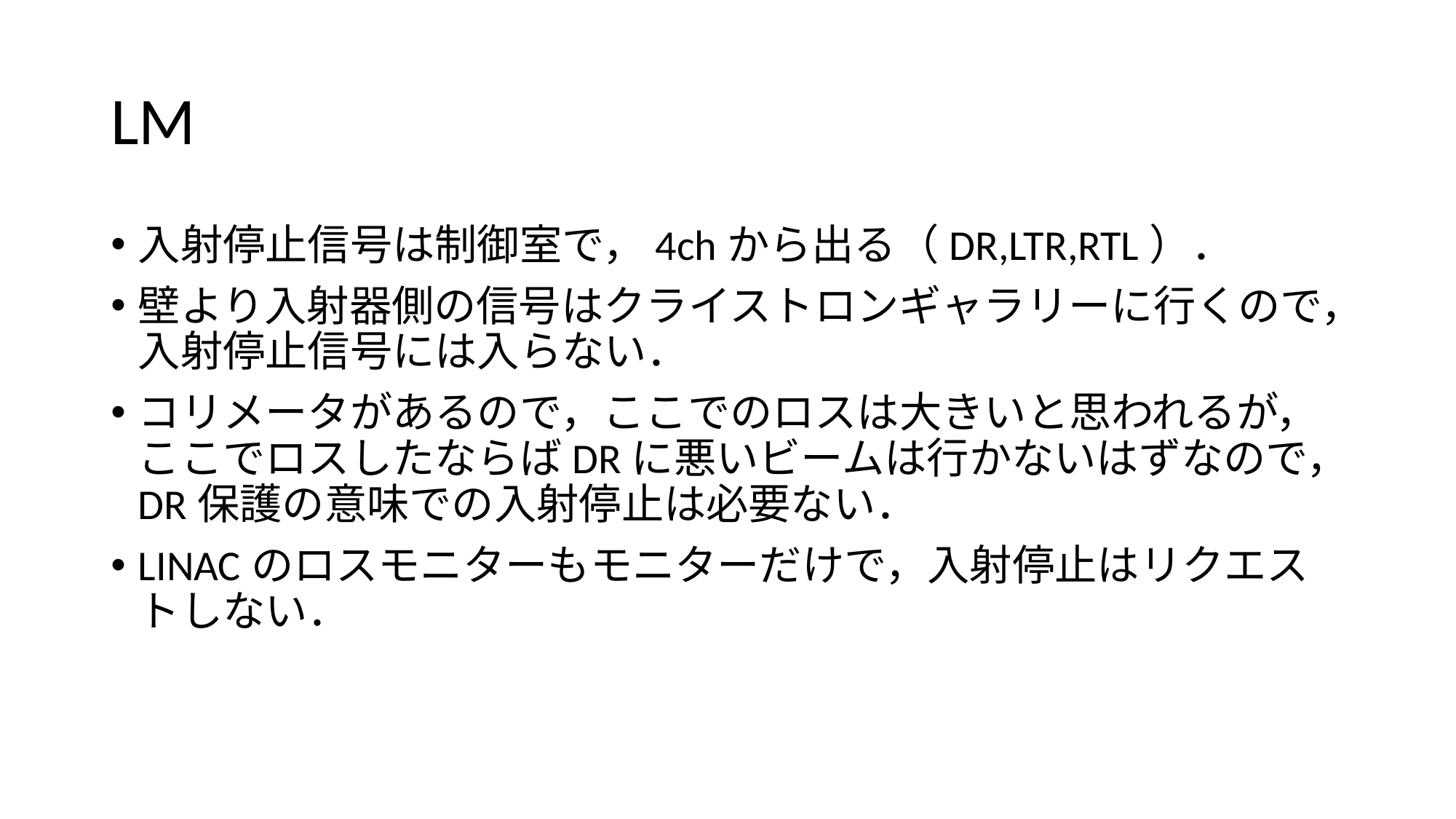

# LM
入射停止信号は制御室で，4chから出る（DR,LTR,RTL）．
壁より入射器側の信号はクライストロンギャラリーに行くので，入射停止信号には入らない．
コリメータがあるので，ここでのロスは大きいと思われるが，ここでロスしたならばDRに悪いビームは行かないはずなので，DR保護の意味での入射停止は必要ない．
LINACのロスモニターもモニターだけで，入射停止はリクエストしない．